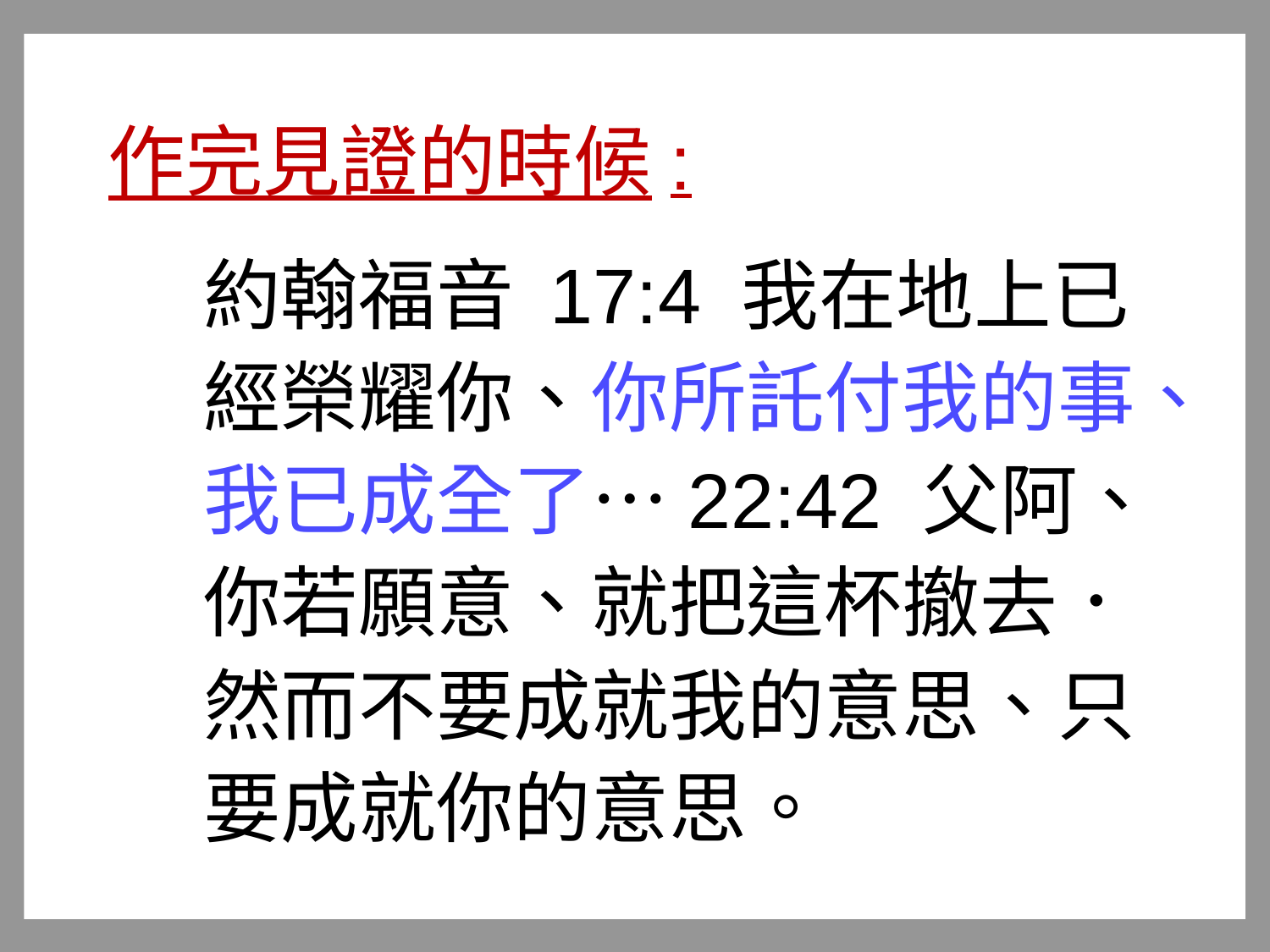

作完見證的時候:
約翰福音 17:4 我在地上已經榮耀你、你所託付我的事、我已成全了…22:42 父阿、你若願意、就把這杯撤去．然而不要成就我的意思、只要成就你的意思。